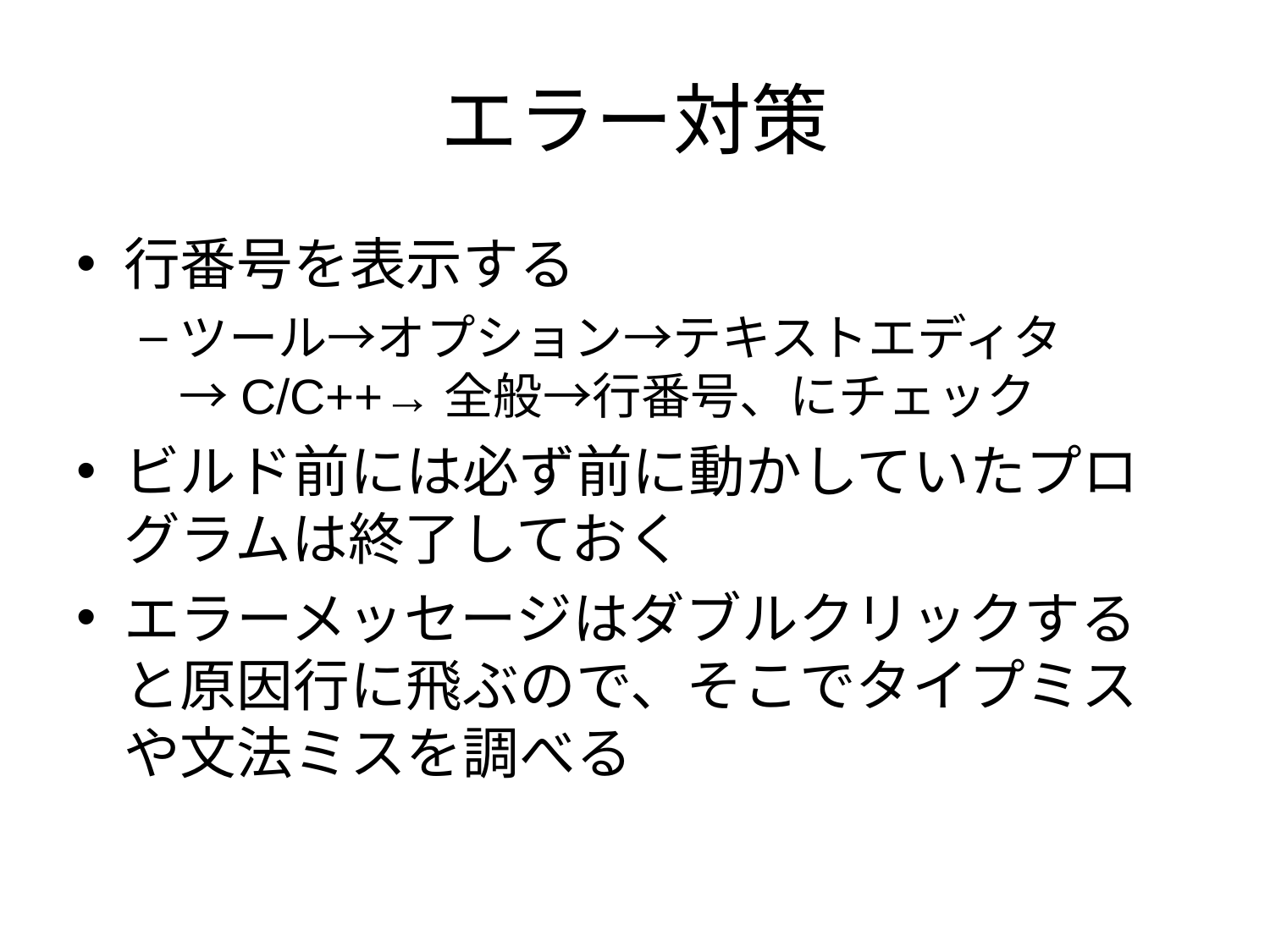

# エラー対策
行番号を表示する
ツール→オプション→テキストエディタ→C/C++→全般→行番号、にチェック
ビルド前には必ず前に動かしていたプログラムは終了しておく
エラーメッセージはダブルクリックすると原因行に飛ぶので、そこでタイプミスや文法ミスを調べる